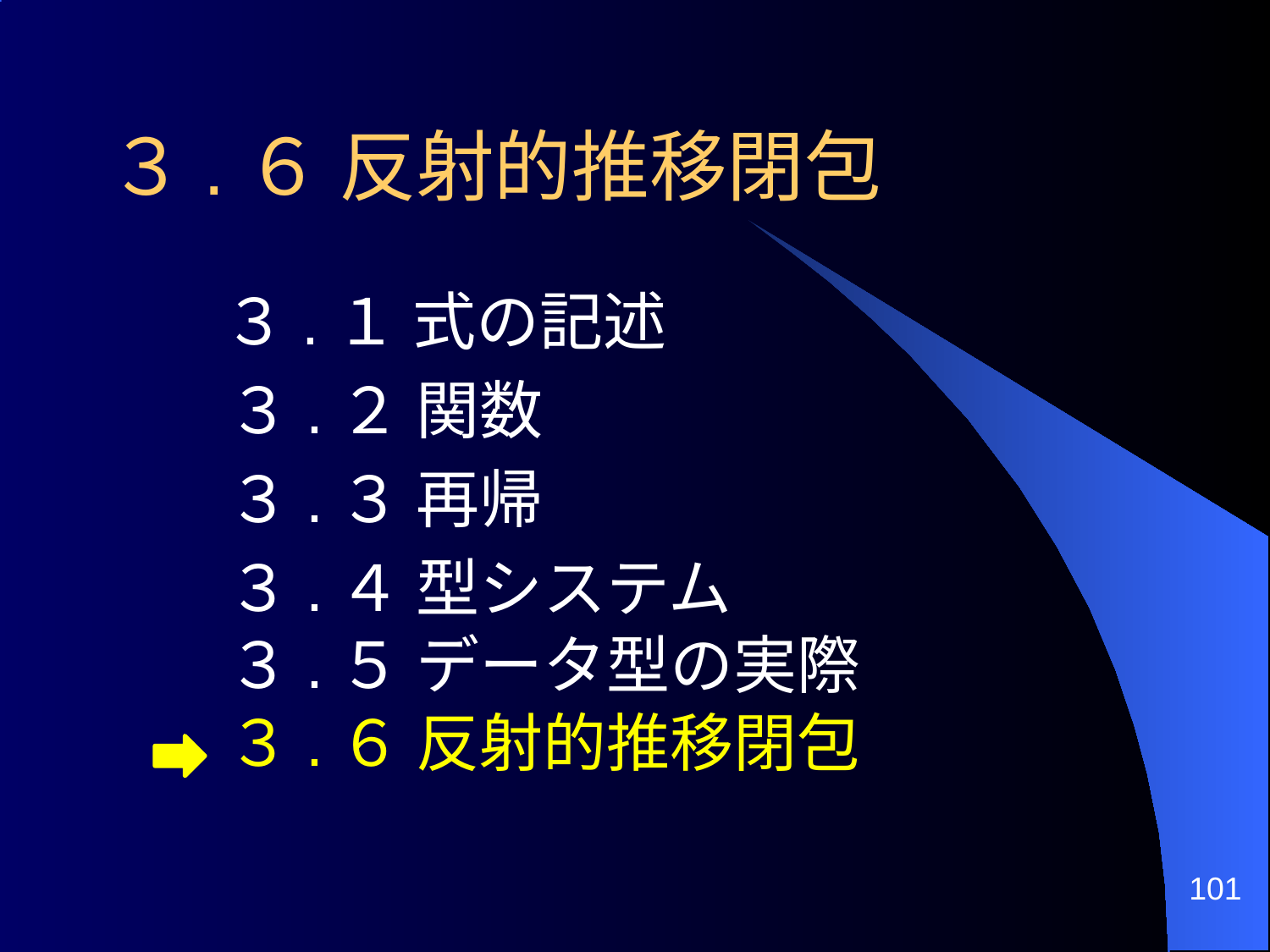

# ３.６ 反射的推移閉包
	３.１ 式の記述
  ３.２ 関数
  ３.３ 再帰
  ３.４ 型システム
  ３.５ データ型の実際
  ３.６ 反射的推移閉包

101